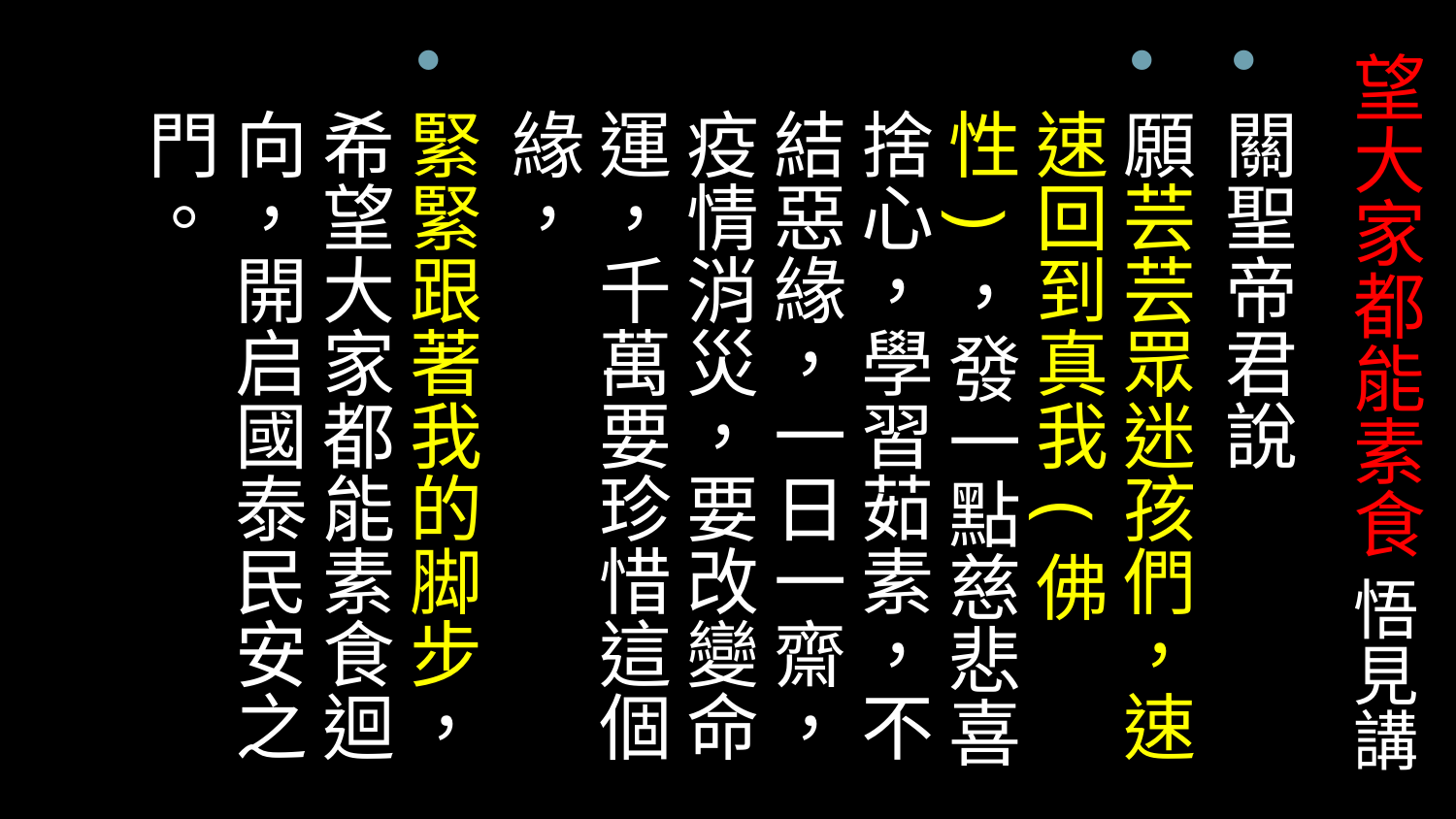

# 望大家都能素食 悟見講
關聖帝君說
願芸芸眾迷孩們，速速回到真我(佛性)，發一點慈悲喜捨心，學習茹素，不結惡緣，一日一齋，疫情消災，要改變命運，千萬要珍惜這個緣，
緊緊跟著我的脚步，希望大家都能素食迴向，開启國泰民安之門。